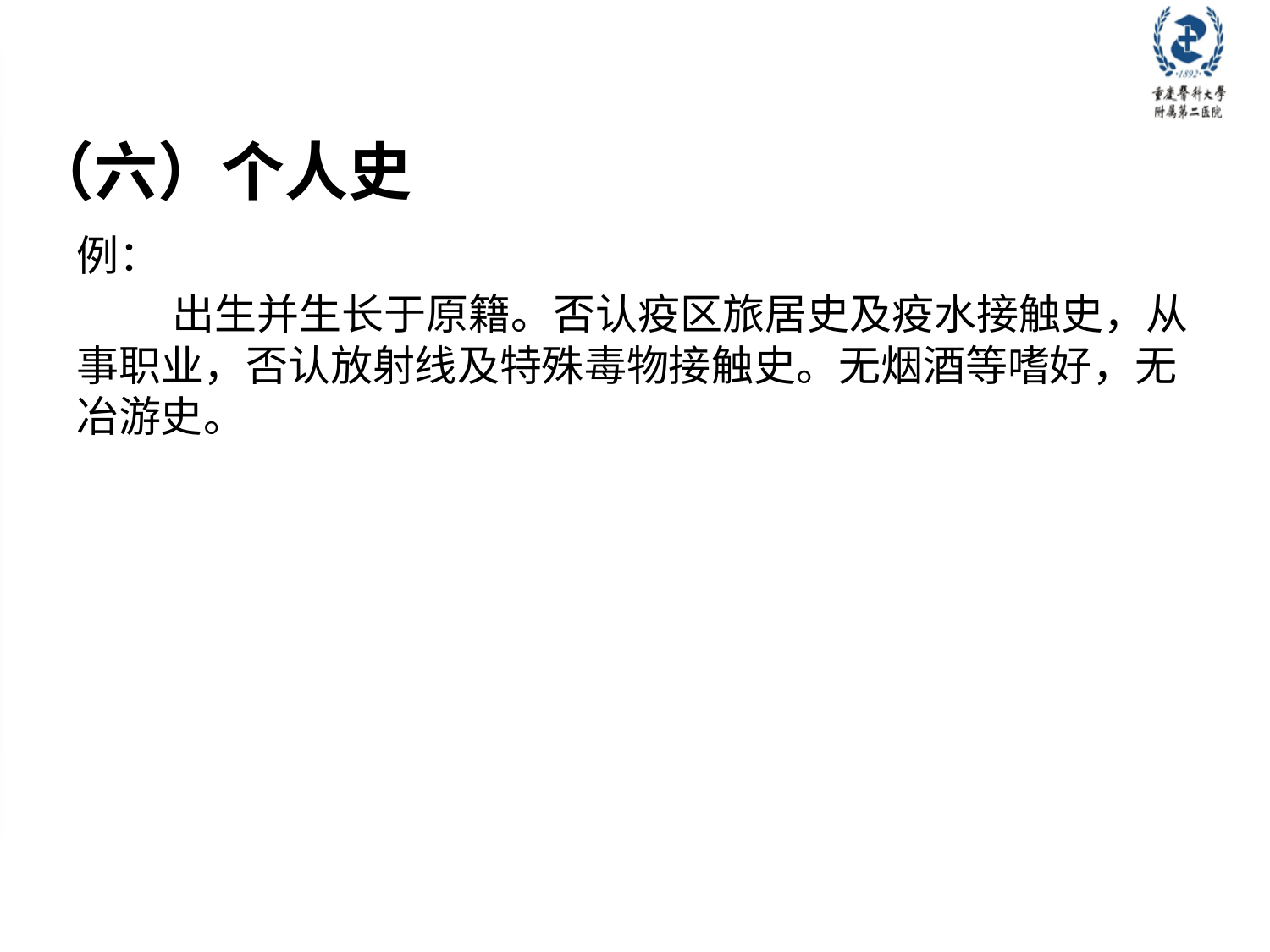

# （六）个人史
例：
         出生并生长于原籍。否认疫区旅居史及疫水接触史，从事职业，否认放射线及特殊毒物接触史。无烟酒等嗜好，无冶游史。